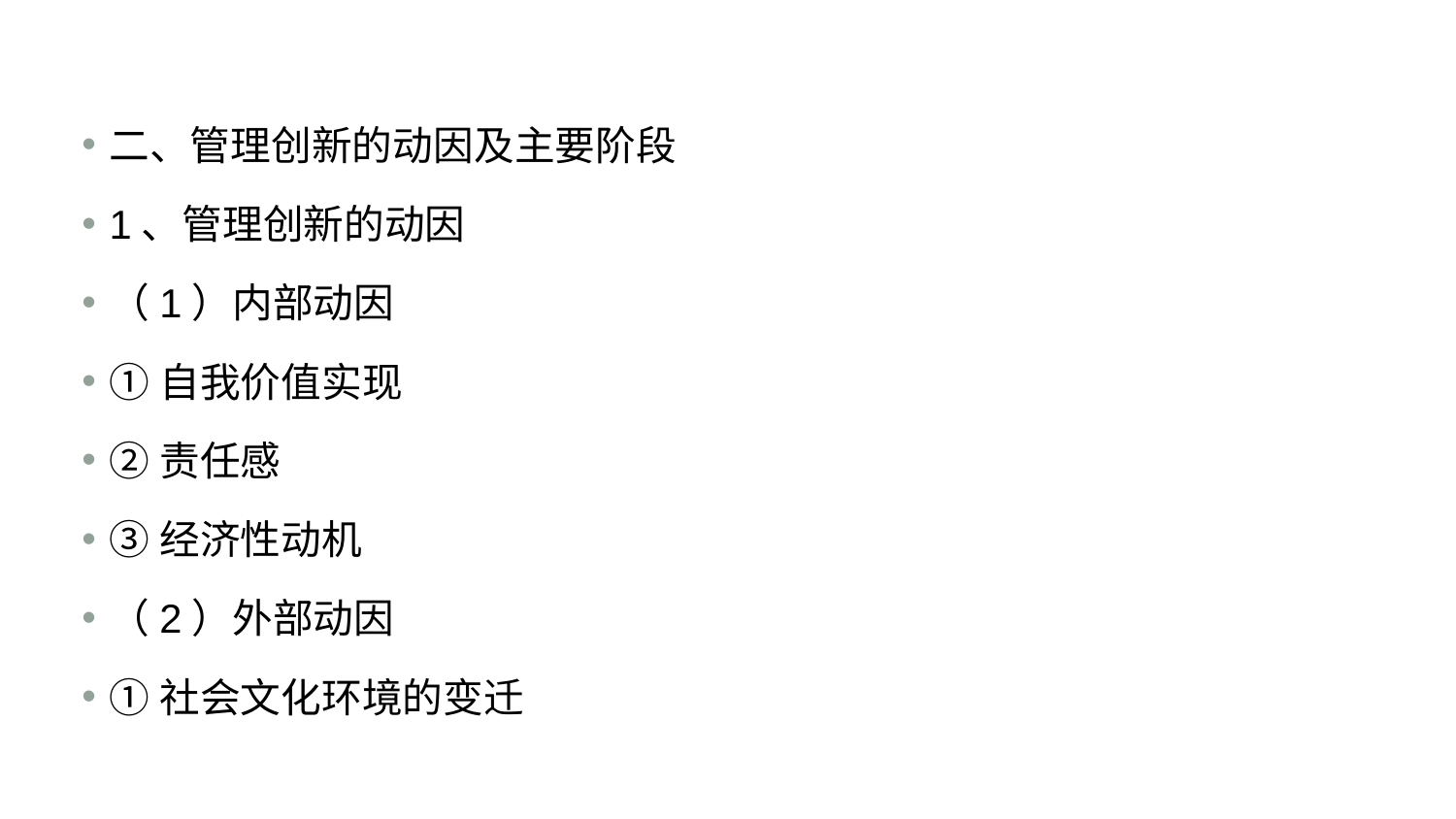

#
二、管理创新的动因及主要阶段
1、管理创新的动因
（1）内部动因
①自我价值实现
②责任感
③经济性动机
（2）外部动因
①社会文化环境的变迁